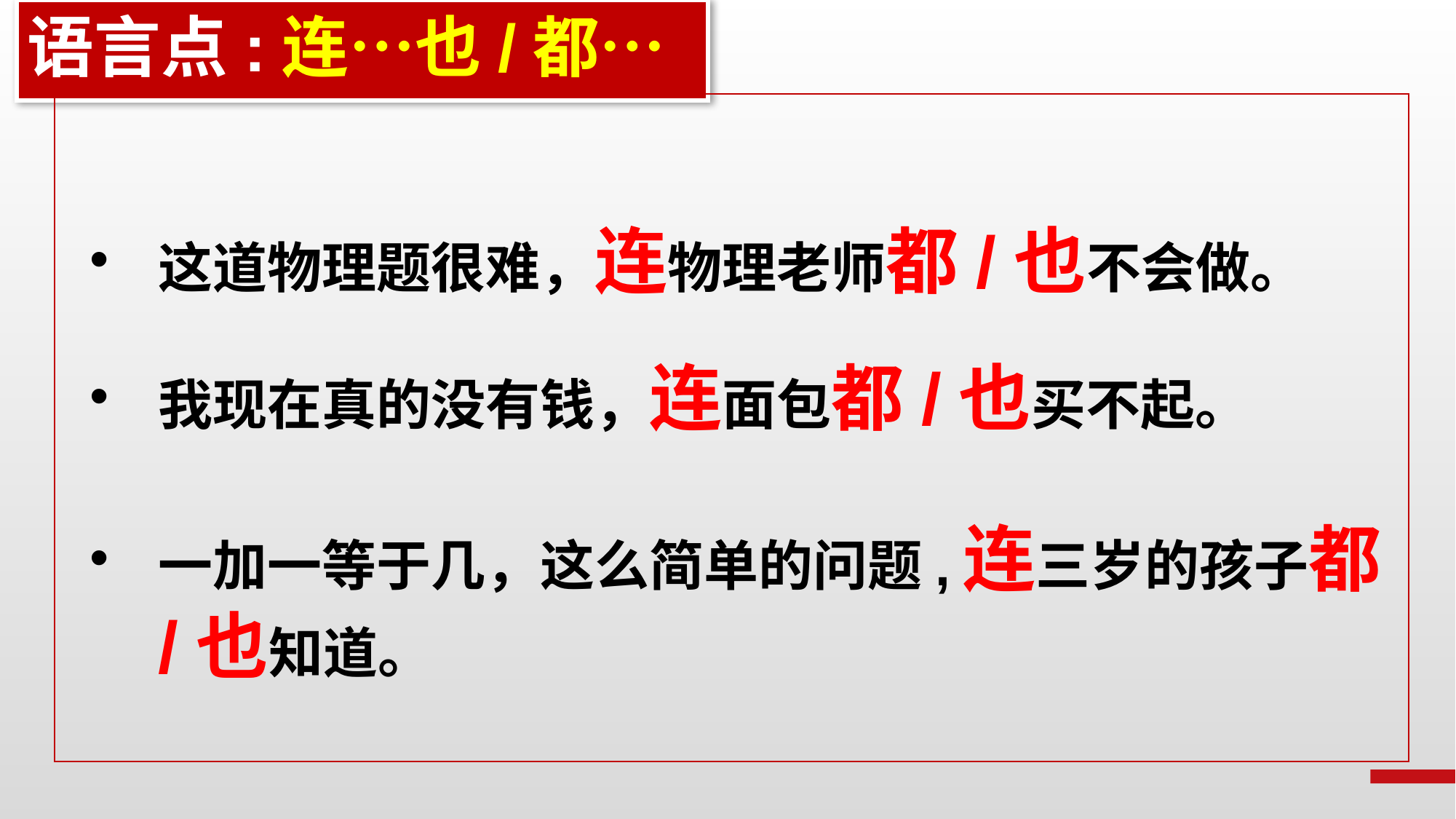

语言点:连…也/都…

这道物理题很难，连物理老师都/也不会做。
我现在真的没有钱，连面包都/也买不起。
一加一等于几，这么简单的问题,连三岁的孩子都/也知道。